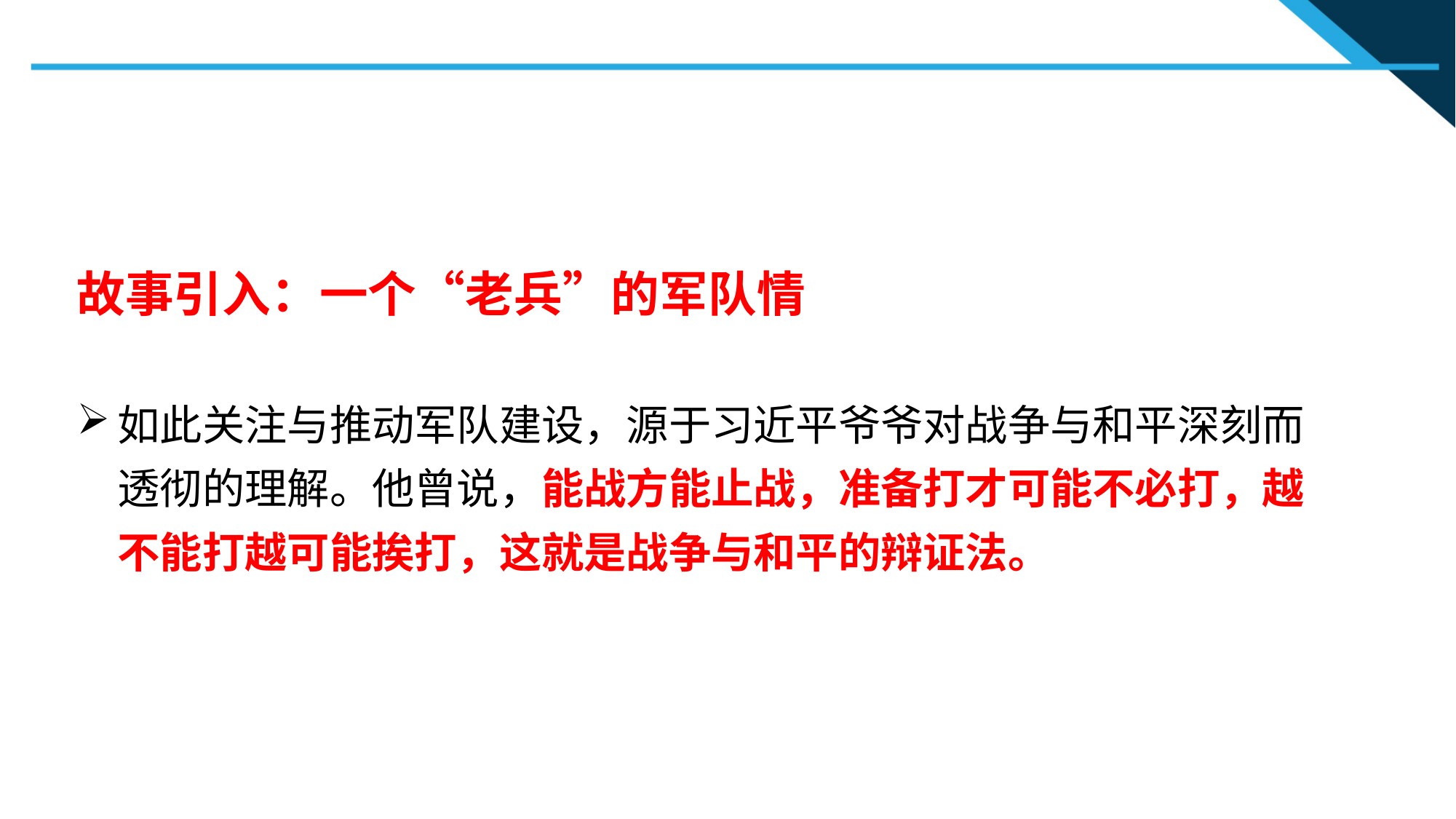

故事引入：一个“老兵”的军队情

如此关注与推动军队建设，源于习近平爷爷对战争与和平深刻而透彻的理解。他曾说，能战方能止战，准备打才可能不必打，越不能打越可能挨打，这就是战争与和平的辩证法。